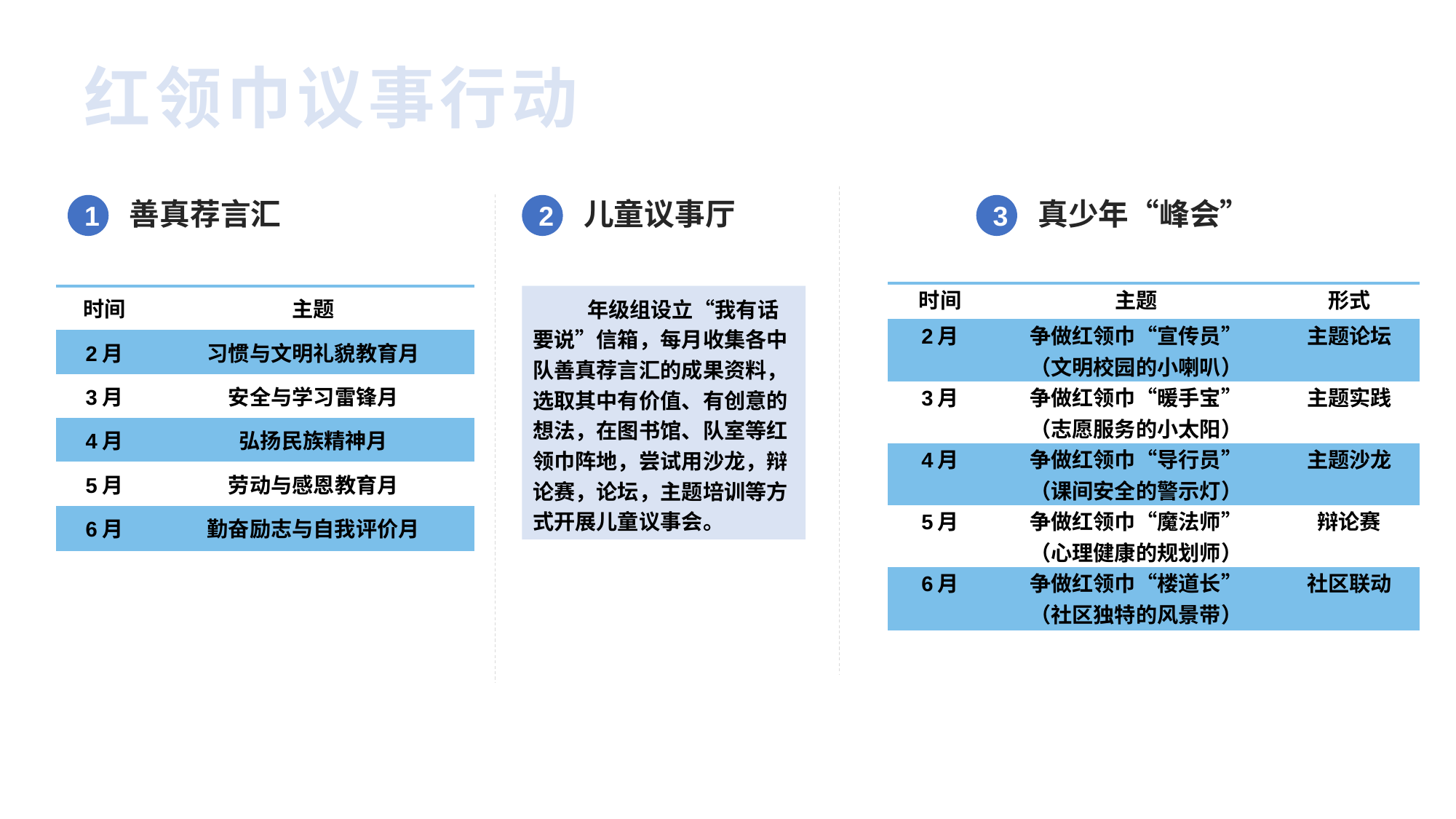

红领巾议事行动
善真荐言汇
儿童议事厅
真少年“峰会”
1
2
3
| 时间 | 主题 | 形式 |
| --- | --- | --- |
| 2月 | 争做红领巾“宣传员” （文明校园的小喇叭） | 主题论坛 |
| 3月 | 争做红领巾“暖手宝” （志愿服务的小太阳） | 主题实践 |
| 4月 | 争做红领巾“导行员” （课间安全的警示灯） | 主题沙龙 |
| 5月 | 争做红领巾“魔法师” （心理健康的规划师） | 辩论赛 |
| 6月 | 争做红领巾“楼道长” （社区独特的风景带） | 社区联动 |
| 时间 | 主题 |
| --- | --- |
| 2月 | 习惯与文明礼貌教育月 |
| 3月 | 安全与学习雷锋月 |
| 4月 | 弘扬民族精神月 |
| 5月 | 劳动与感恩教育月 |
| 6月 | 勤奋励志与自我评价月 |
年级组设立“我有话要说”信箱，每月收集各中队善真荐言汇的成果资料，选取其中有价值、有创意的想法，在图书馆、队室等红领巾阵地，尝试用沙龙，辩论赛，论坛，主题培训等方式开展儿童议事会。